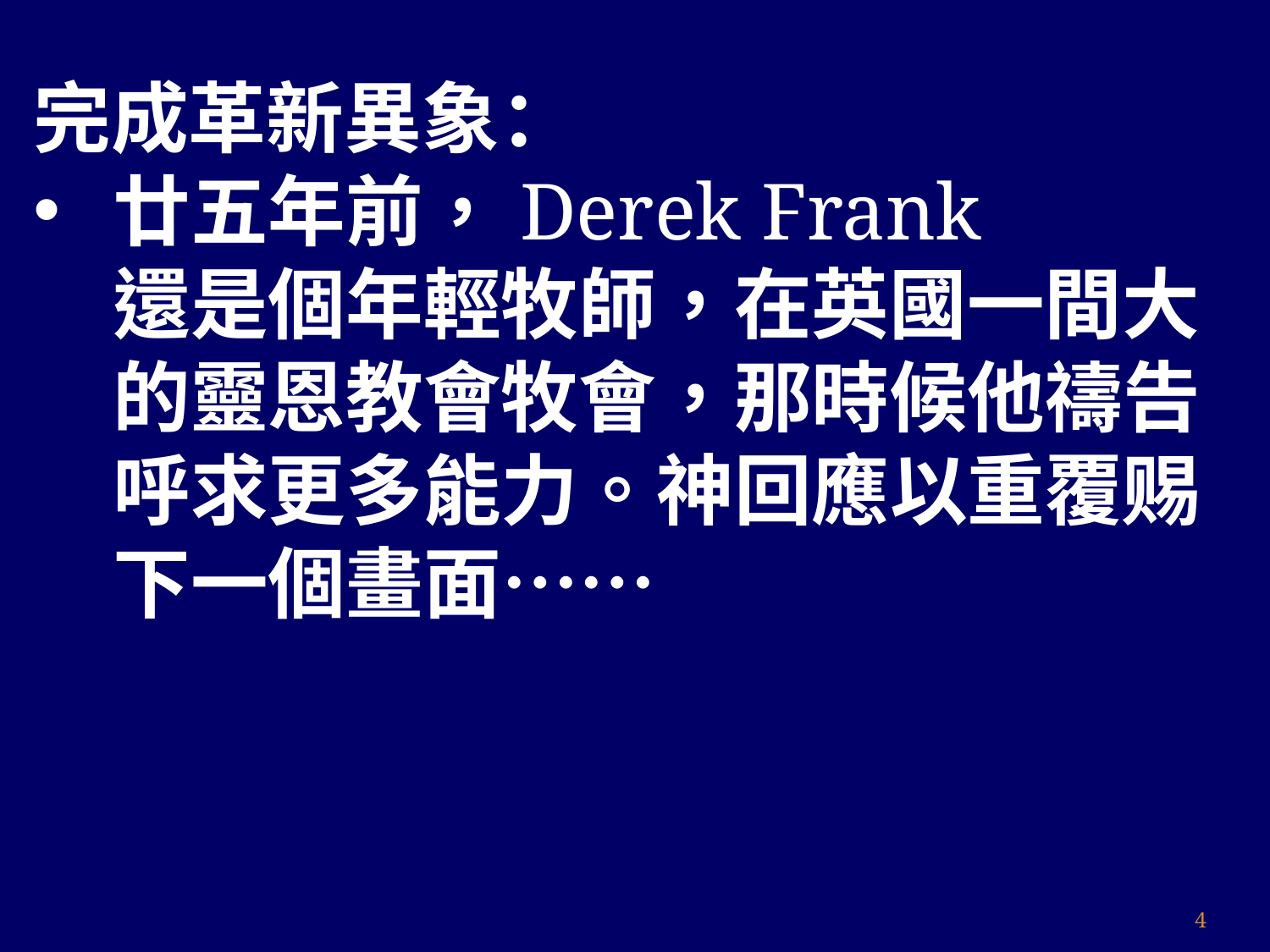

完成革新異象：
廿五年前，Derek Frank
還是個年輕牧師，在英國一間大的靈恩教會牧會，那時候他禱告呼求更多能力。神回應以重覆赐下一個畫面……
4